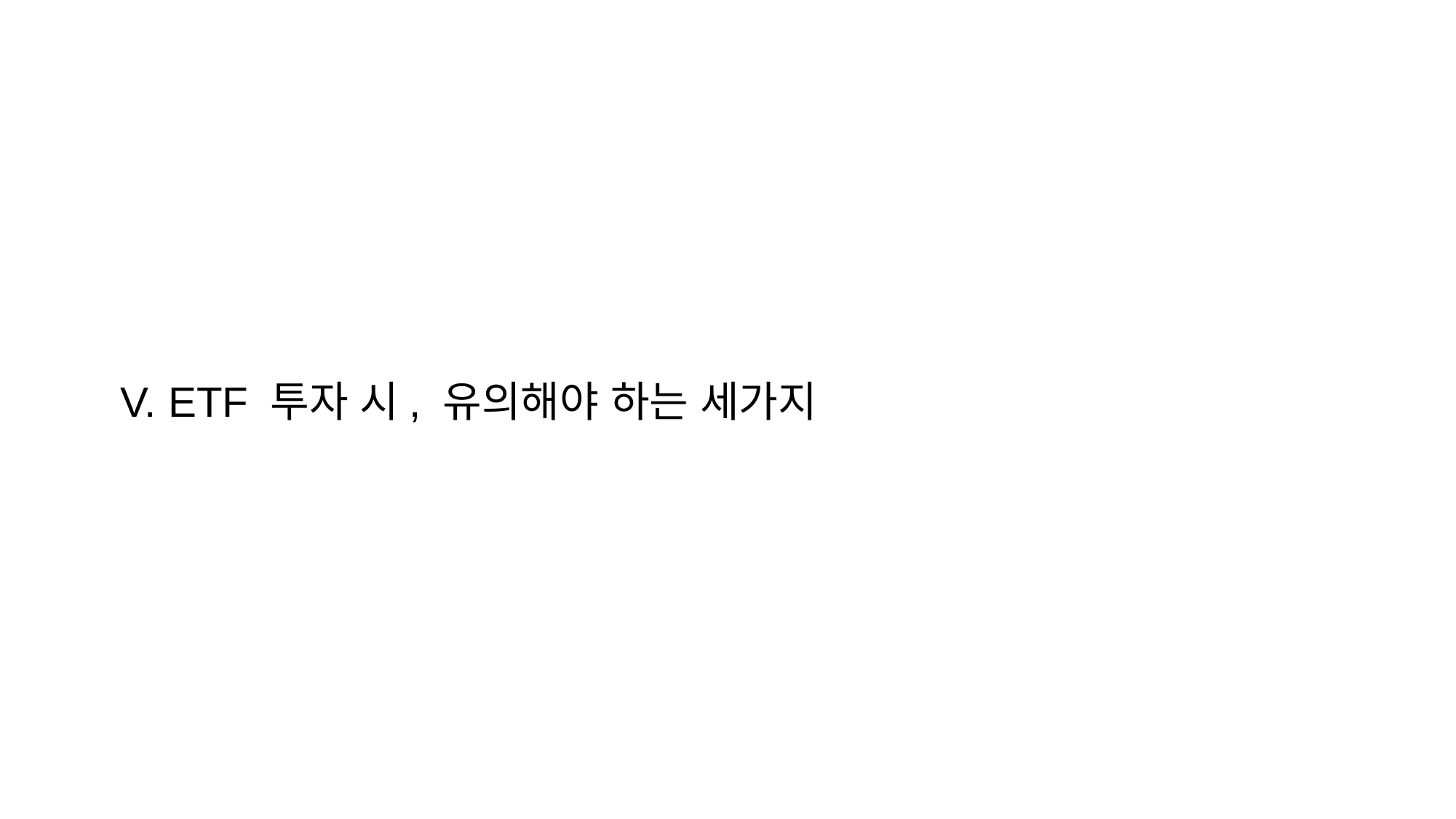

# V. ETF 투자 시, 유의해야 하는 세가지